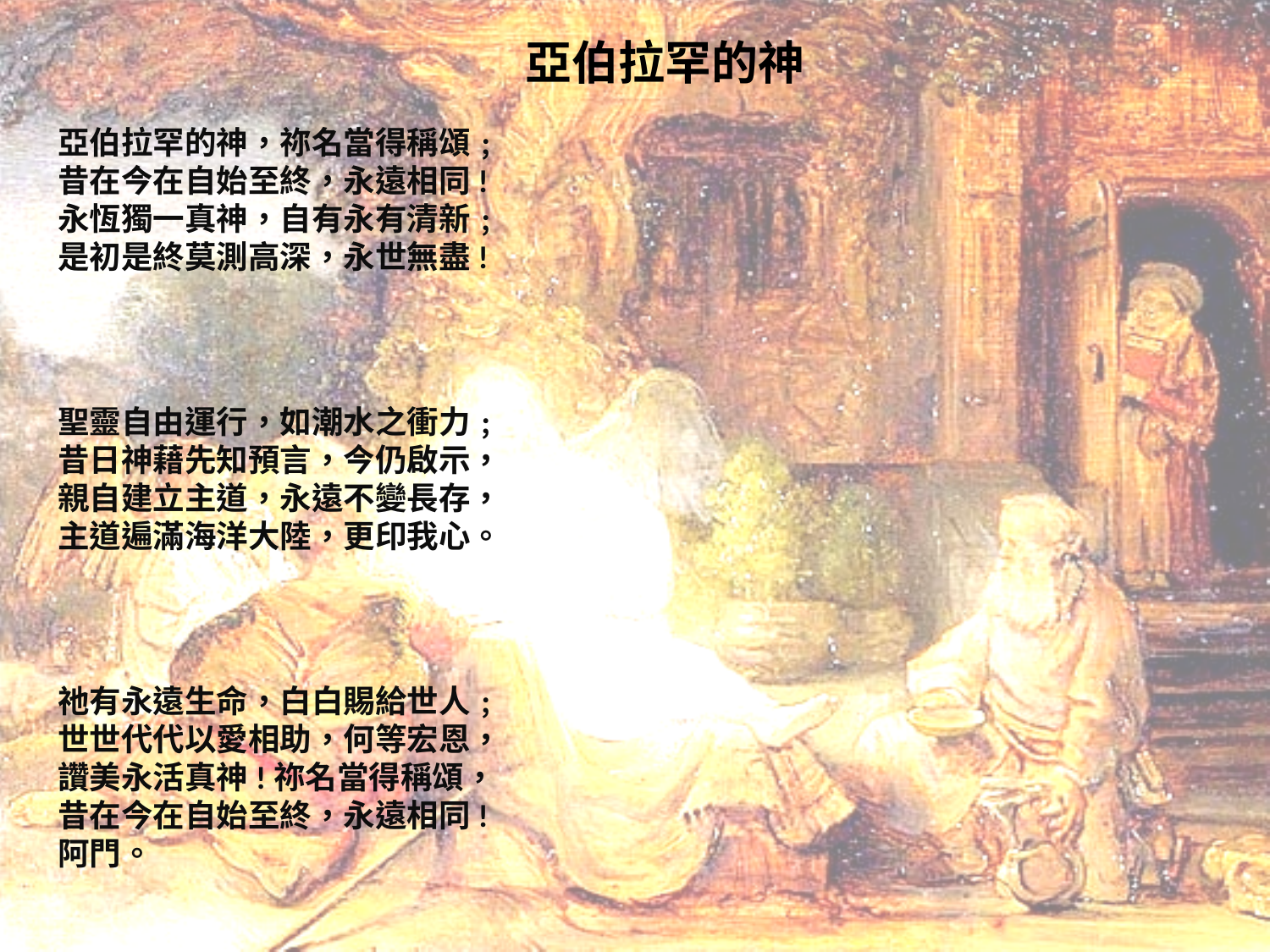

# 亞伯拉罕的神
亞伯拉罕的神，祢名當得稱頌﹔
昔在今在自始至終，永遠相同!
永恆獨一真神，自有永有清新﹔
是初是終莫測高深，永世無盡!

聖靈自由運行，如潮水之衝力﹔
昔日神藉先知預言，今仍啟示，
親自建立主道，永遠不變長存，
主道遍滿海洋大陸，更印我心。

祂有永遠生命，白白賜給世人﹔
世世代代以愛相助，何等宏恩，
讚美永活真神!祢名當得稱頌，
昔在今在自始至終，永遠相同!
阿門。